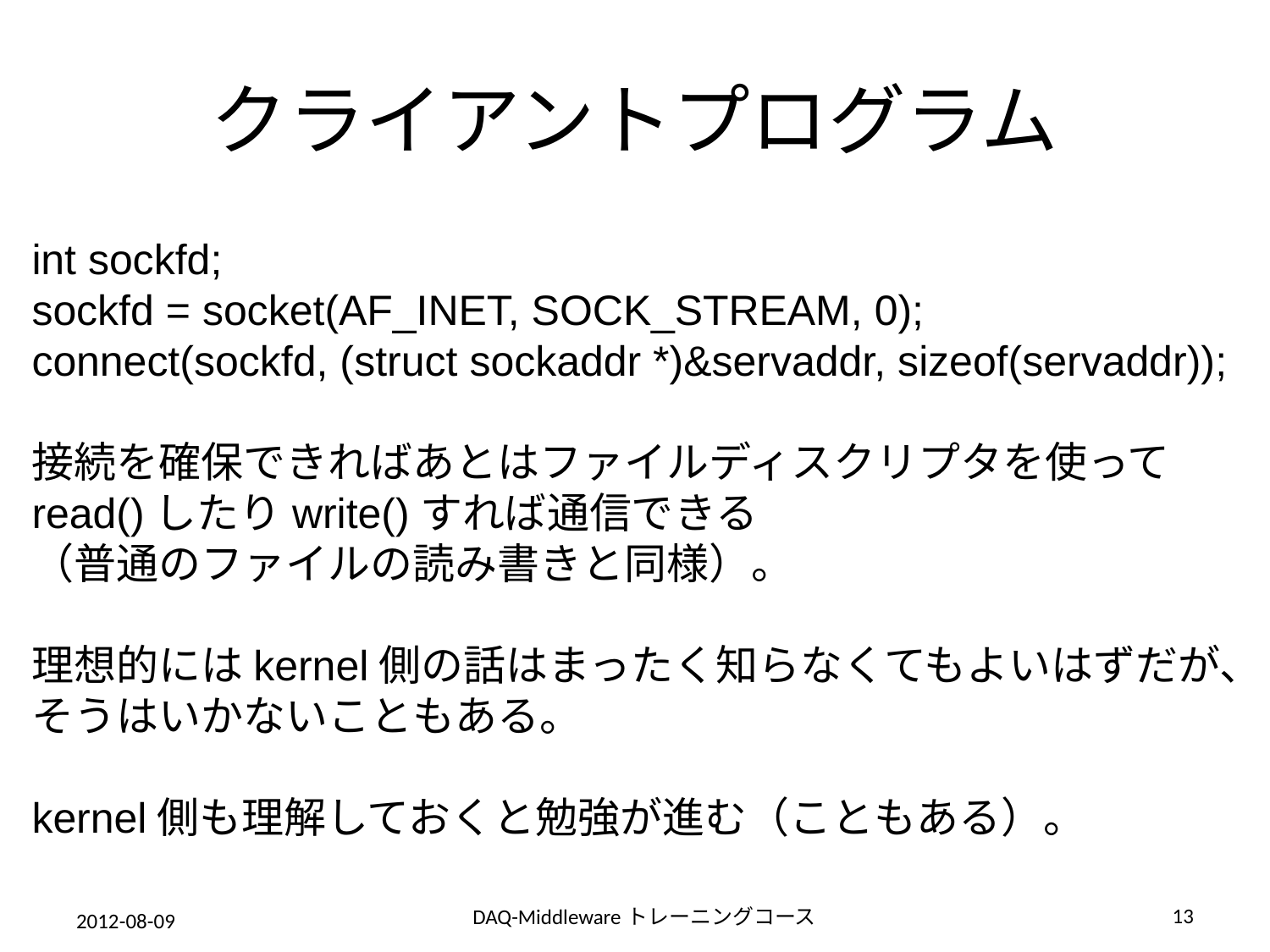

# クライアントプログラム

int sockfd;
sockfd = socket(AF_INET, SOCK_STREAM, 0);
connect(sockfd, (struct sockaddr *)&servaddr, sizeof(servaddr));

接続を確保できればあとはファイルディスクリプタを使って
read()したりwrite()すれば通信できる
（普通のファイルの読み書きと同様）。

理想的にはkernel側の話はまったく知らなくてもよいはずだが、
そうはいかないこともある。

kernel側も理解しておくと勉強が進む（こともある）。
13
DAQ-Middlewareトレーニングコース
2012-08-09